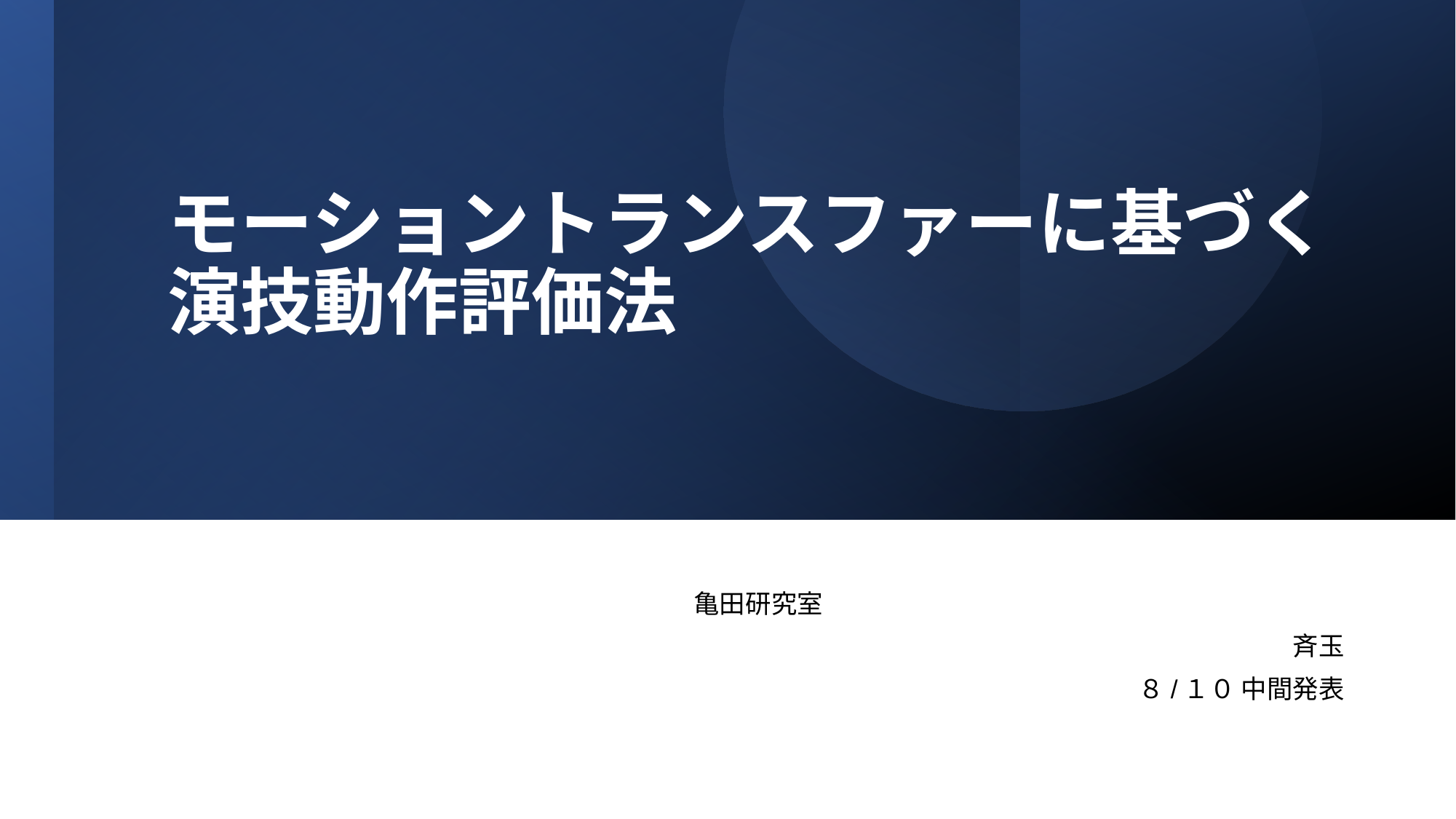

# モーショントランスファーに基づく演技動作評価法
亀田研究室
斉玉
８/１０ 中間発表